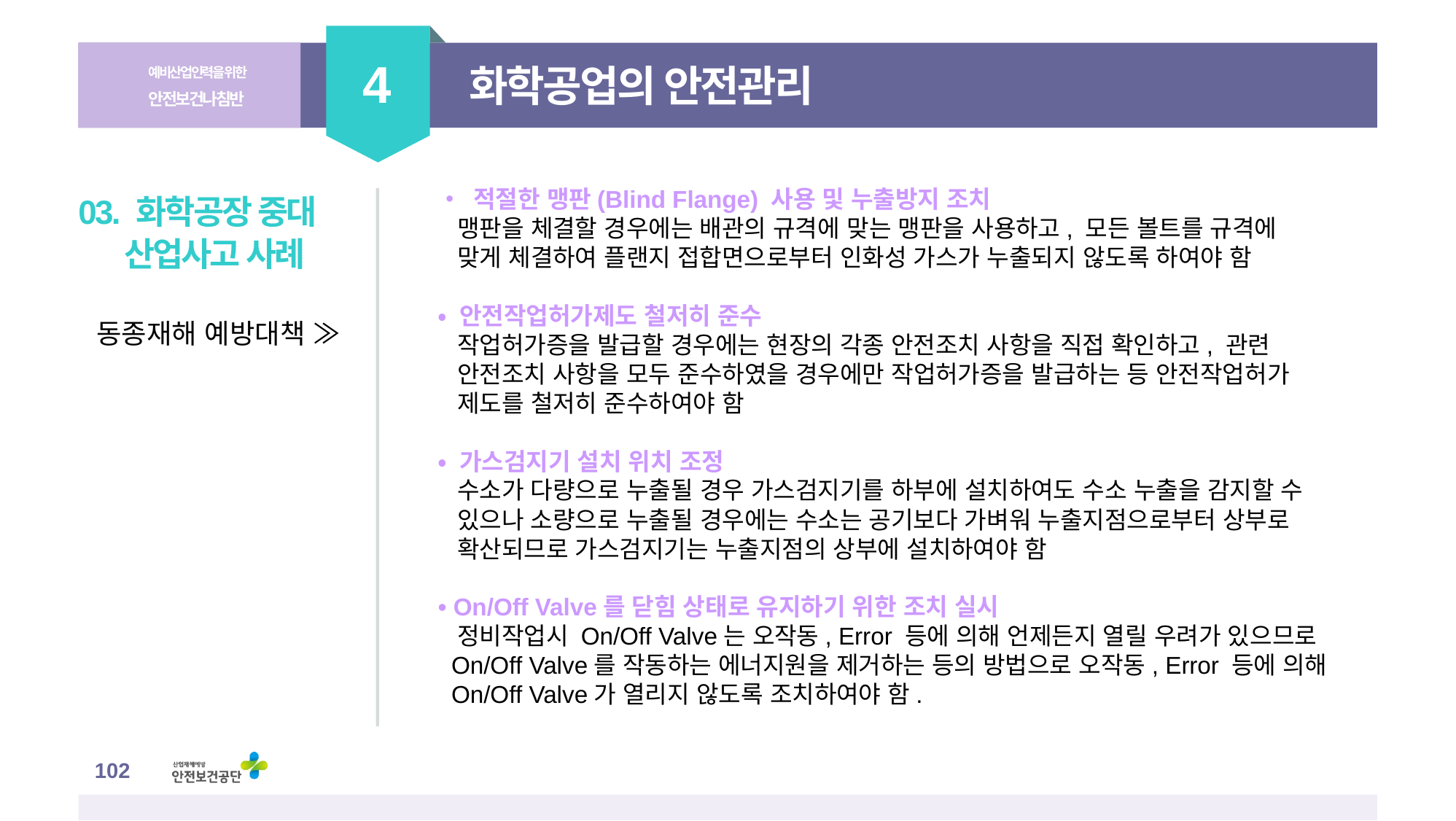

4
예비산업인력을 위한
안전보건나침반
화학공업의 안전관리
• 적절한 맹판(Blind Flange) 사용 및 누출방지 조치
  맹판을 체결할 경우에는 배관의 규격에 맞는 맹판을 사용하고, 모든 볼트를 규격에
  맞게 체결하여 플랜지 접합면으로부터 인화성 가스가 누출되지 않도록 하여야 함

• 안전작업허가제도 철저히 준수
  작업허가증을 발급할 경우에는 현장의 각종 안전조치 사항을 직접 확인하고, 관련
  안전조치 사항을 모두 준수하였을 경우에만 작업허가증을 발급하는 등 안전작업허가
  제도를 철저히 준수하여야 함

• 가스검지기 설치 위치 조정
  수소가 다량으로 누출될 경우 가스검지기를 하부에 설치하여도 수소 누출을 감지할 수
  있으나 소량으로 누출될 경우에는 수소는 공기보다 가벼워 누출지점으로부터 상부로
  확산되므로 가스검지기는 누출지점의 상부에 설치하여야 함

• On/Off Valve를 닫힘 상태로 유지하기 위한 조치 실시
  정비작업시 On/Off Valve는 오작동, Error 등에 의해 언제든지 열릴 우려가 있으므로
  On/Off Valve를 작동하는 에너지원을 제거하는 등의 방법으로 오작동, Error 등에 의해
  On/Off Valve가 열리지 않도록 조치하여야 함.
03. 화학공장 중대 산업사고 사례
동종재해 예방대책 ≫